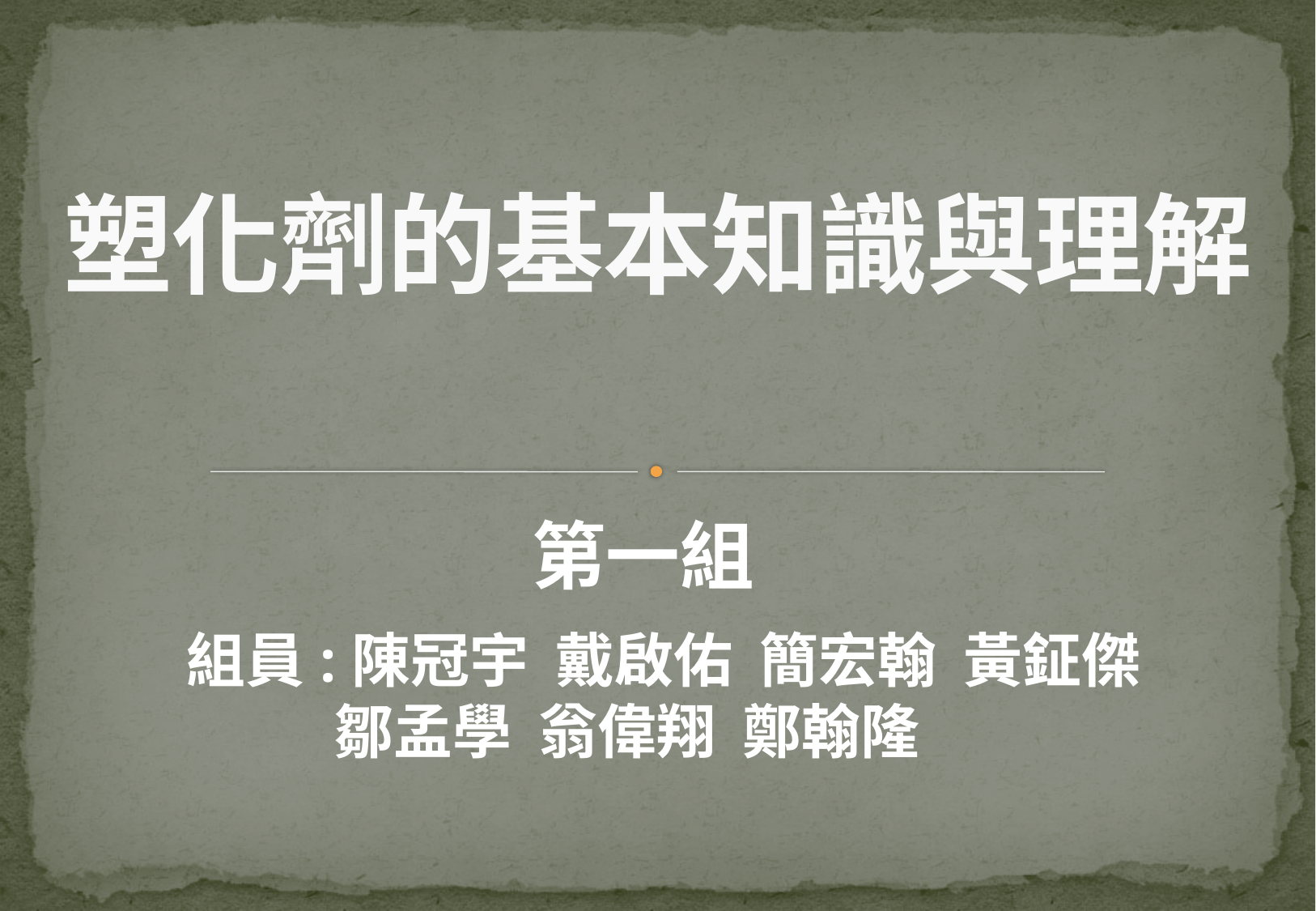

# 塑化劑的基本知識與理解
第一組
組員:陳冠宇  戴啟佑  簡宏翰  黃鉦傑
          鄒孟學  翁偉翔  鄭翰隆